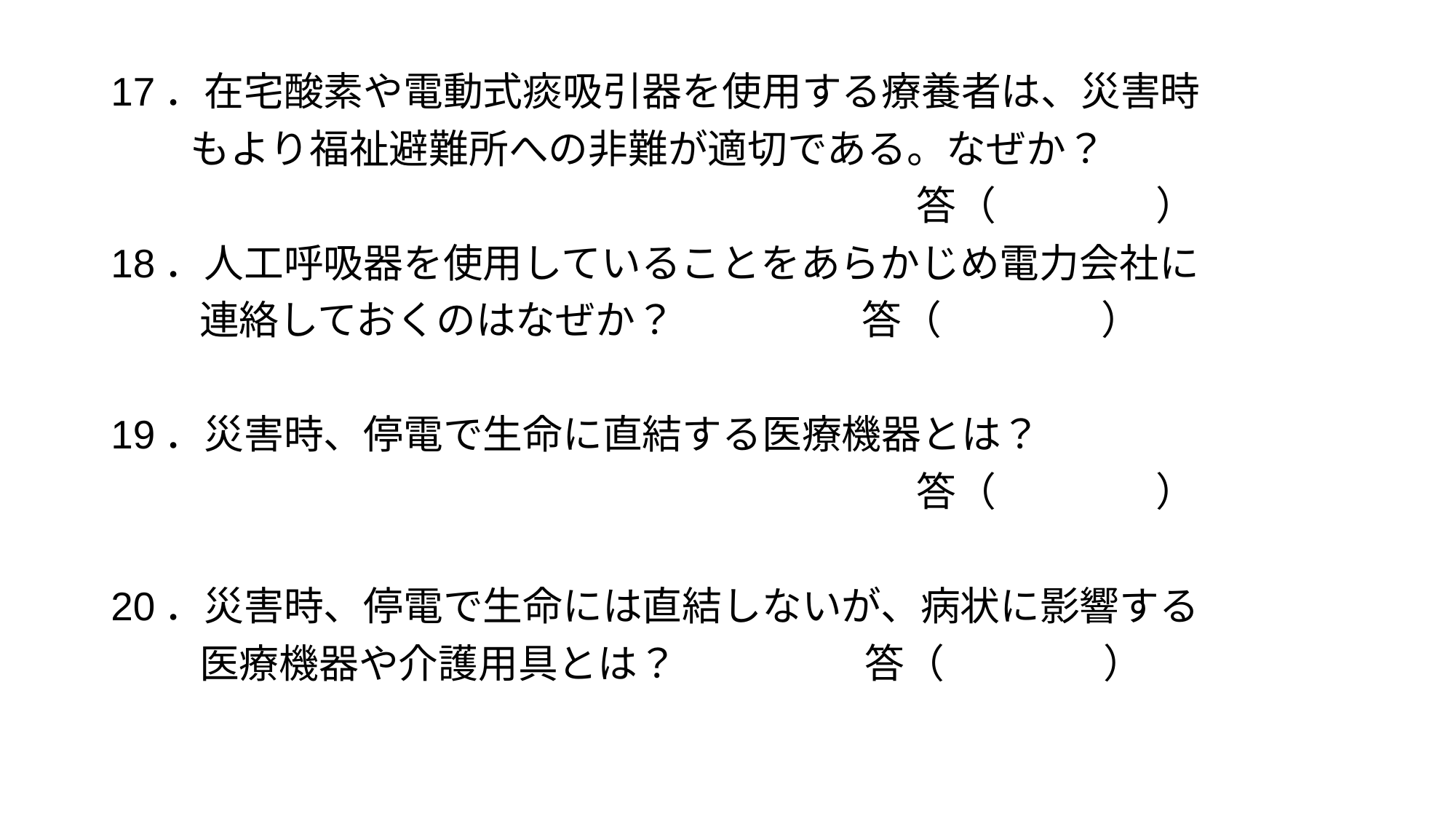

17．在宅酸素や電動式痰吸引器を使用する療養者は、災害時
　　もより福祉避難所への非難が適切である。なぜか？
　　　　　　　　　　　　　　　　　　　　 答（　　　　）
18．人工呼吸器を使用していることをあらかじめ電力会社に
　　 連絡しておくのはなぜか？                     答（　　　　）

19．災害時、停電で生命に直結する医療機器とは？
　　　　　　　　　　　　　　　　　　　　 答（　　　　）

20．災害時、停電で生命には直結しないが、病状に影響する
　　 医療機器や介護用具とは？                     答（　　　　）